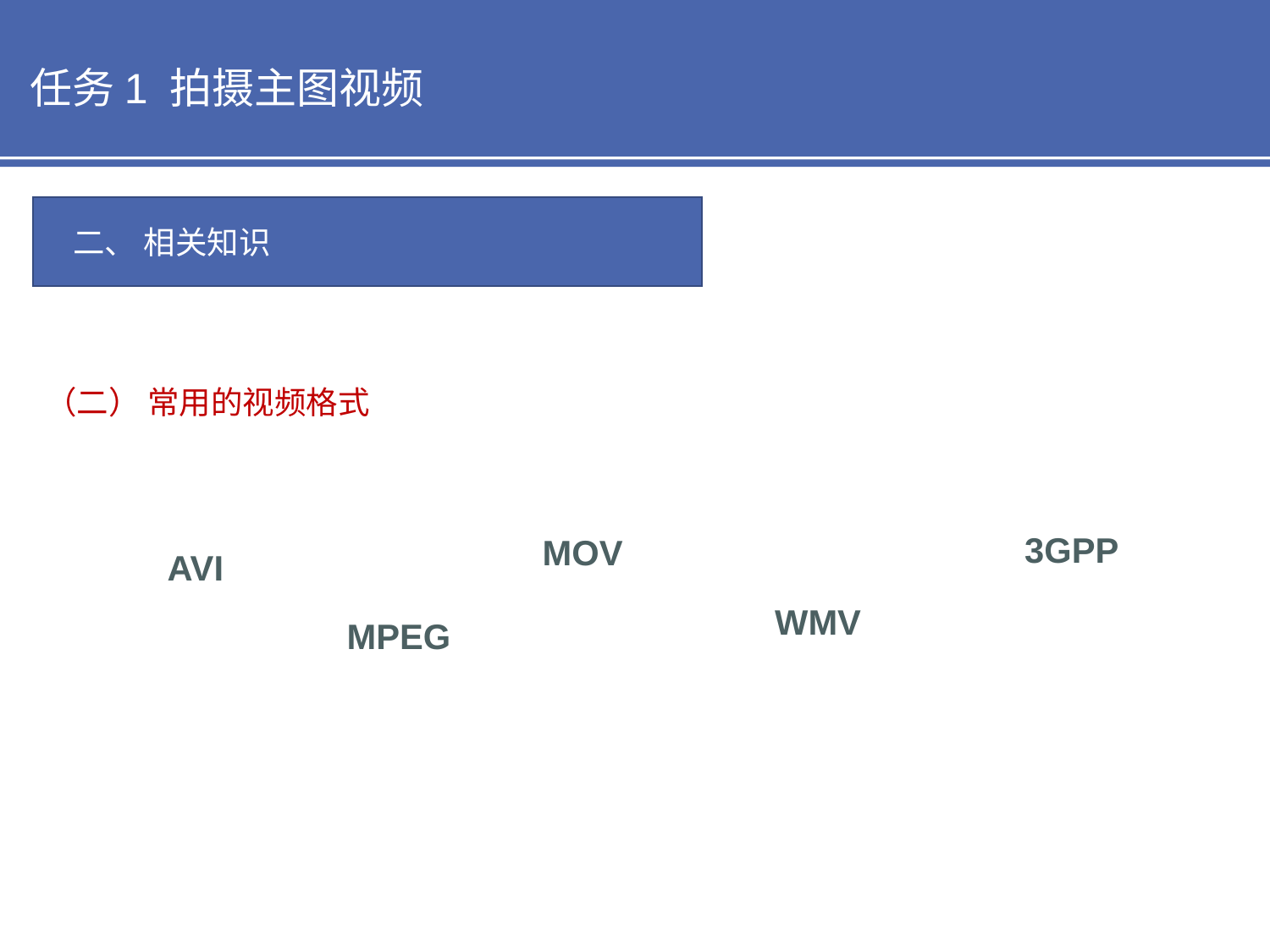

任务1 拍摄主图视频

二、 相关知识
（二） 常用的视频格式
3GPP
MOV
AVI
WMV
MPEG